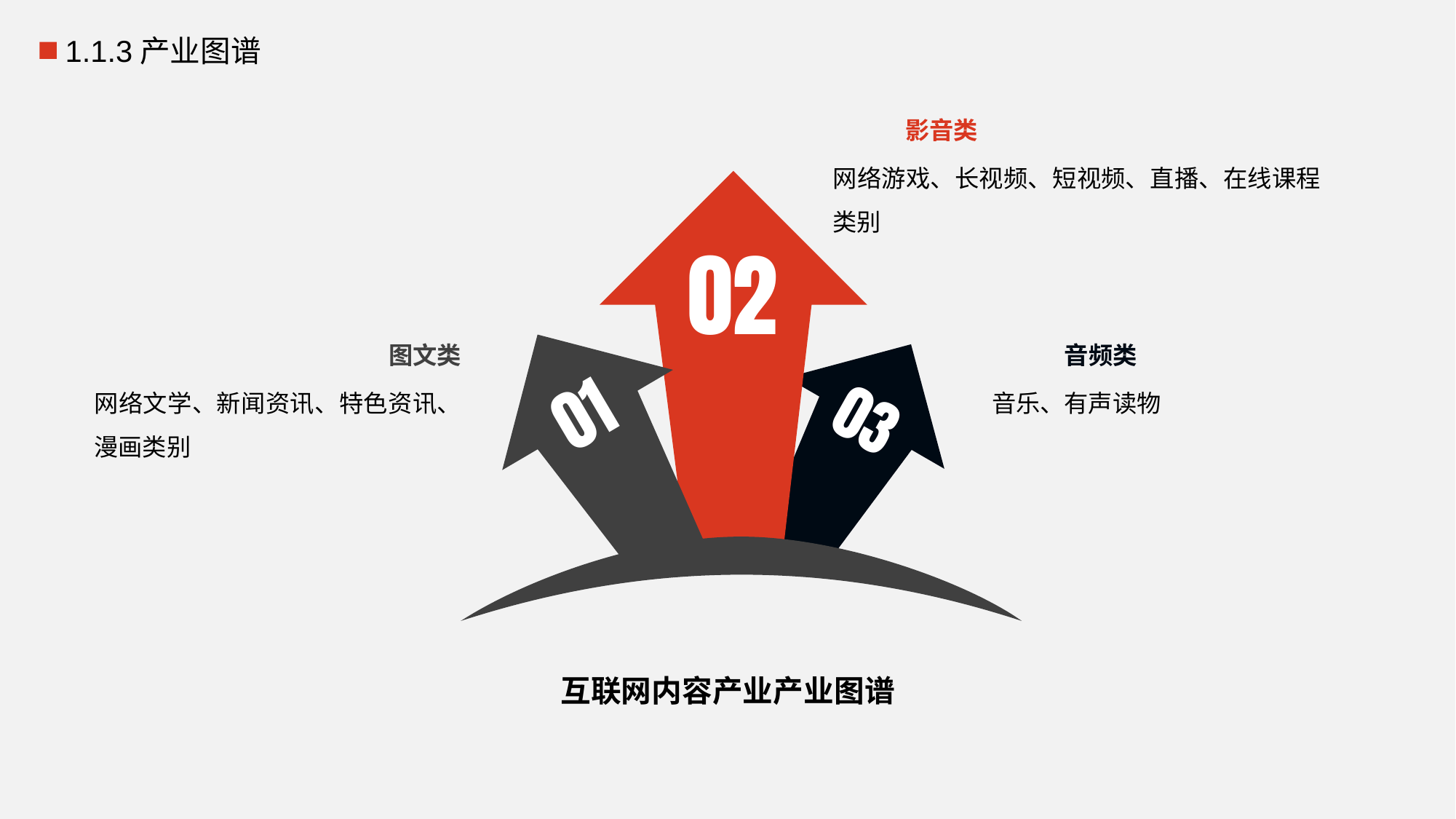

1.1.3产业图谱

影音类
网络游戏、长视频、短视频、直播、在线课程类别

02

图文类
音频类
网络文学、新闻资讯、特色资讯、漫画类别
音乐、有声读物
01
03

互联网内容产业产业图谱